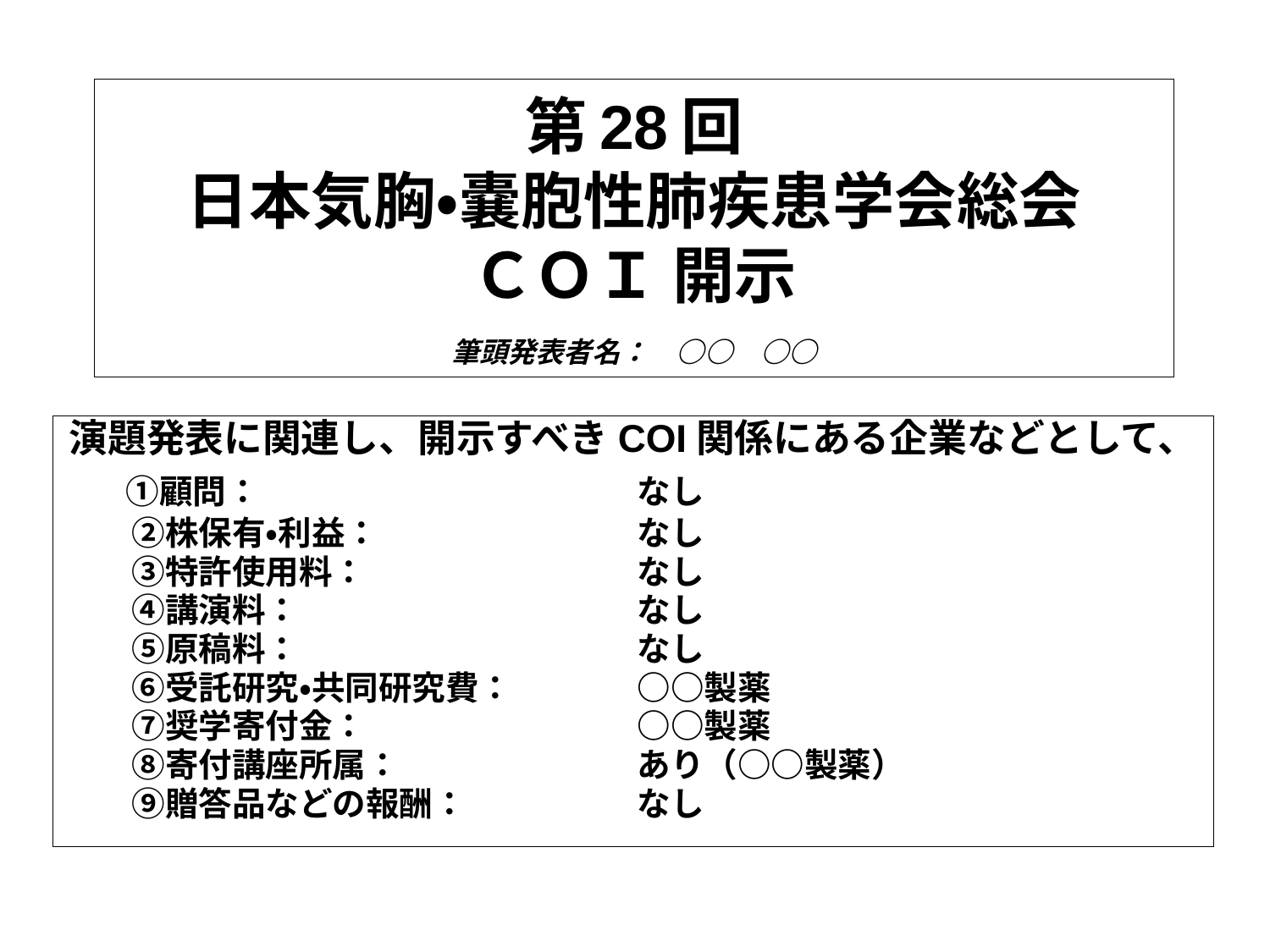

第28回
日本気胸・嚢胞性肺疾患学会総会
ＣＯＩ 開示
　
筆頭発表者名：　○○　○○
演題発表に関連し、開示すべきCOI関係にある企業などとして、
　  ①顧問：	なし
　　②株保有・利益：	なし
　　③特許使用料：	なし
　　④講演料：	なし
　　⑤原稿料：	なし
　　⑥受託研究・共同研究費：	○○製薬
　　⑦奨学寄付金：	○○製薬
　　⑧寄付講座所属：	あり（○○製薬）
　　⑨贈答品などの報酬：	なし